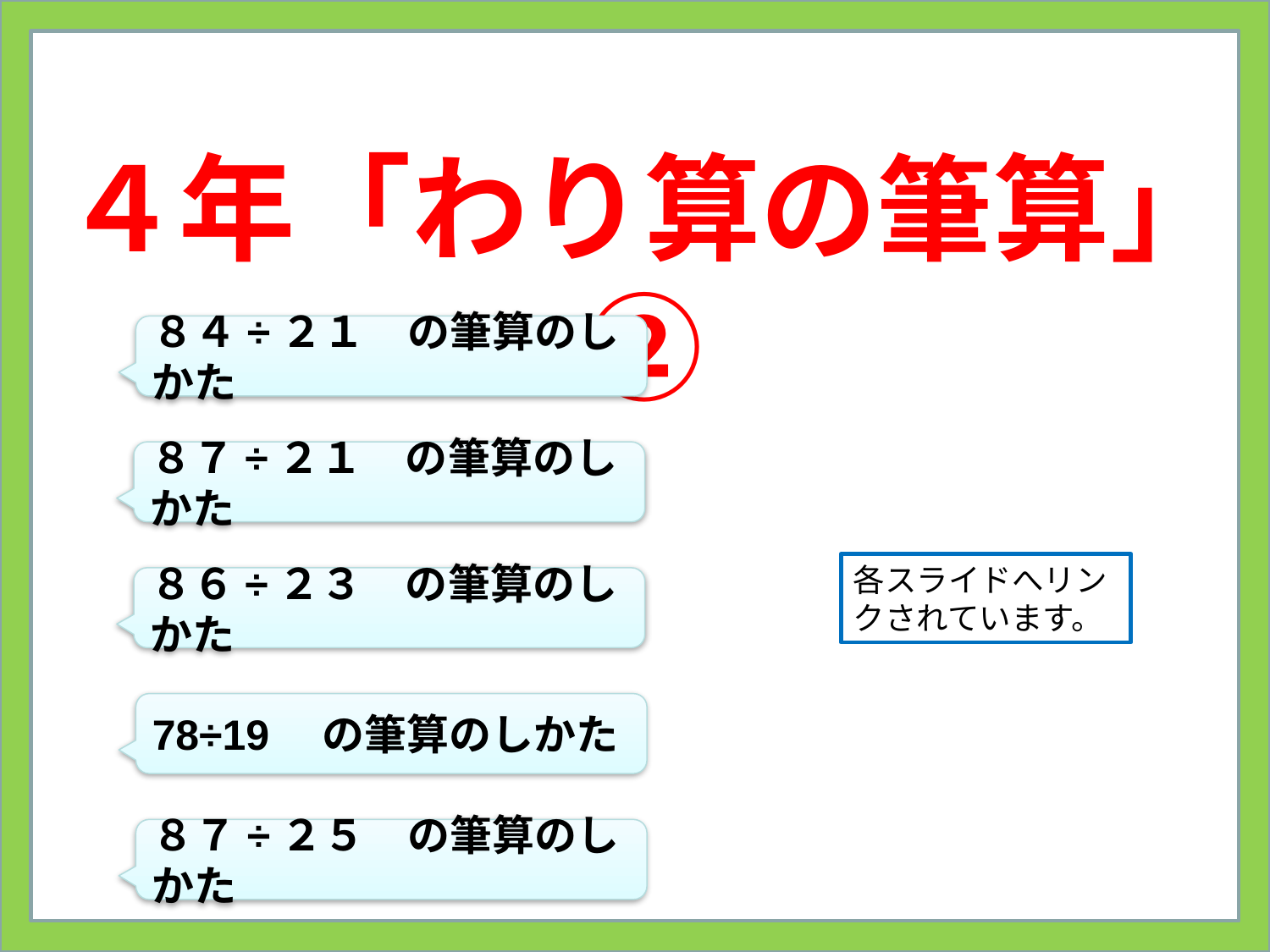

# ４年「わり算の筆算」②
８４÷２１　の筆算のしかた
８７÷２１　の筆算のしかた
各スライドへリンクされています。
８６÷２３　の筆算のしかた
78÷19　の筆算のしかた
８７÷２５　の筆算のしかた